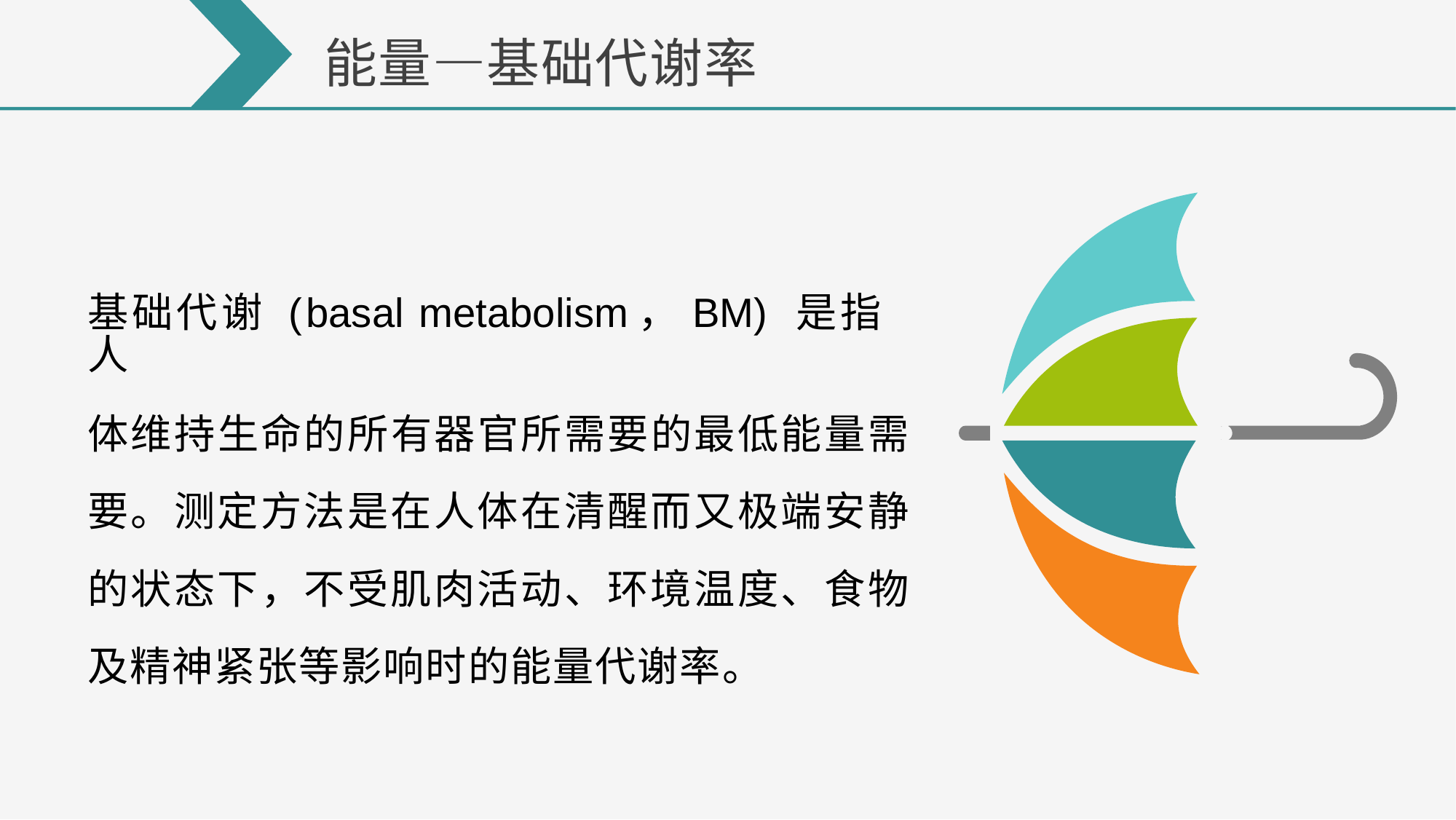

能量—基础代谢率

基础代谢 (basal metabolism，BM) 是指人
体维持生命的所有器官所需要的最低能量需 要。测定方法是在人体在清醒而又极端安静 的状态下，不受肌肉活动、环境温度、食物 及精神紧张等影响时的能量代谢率。